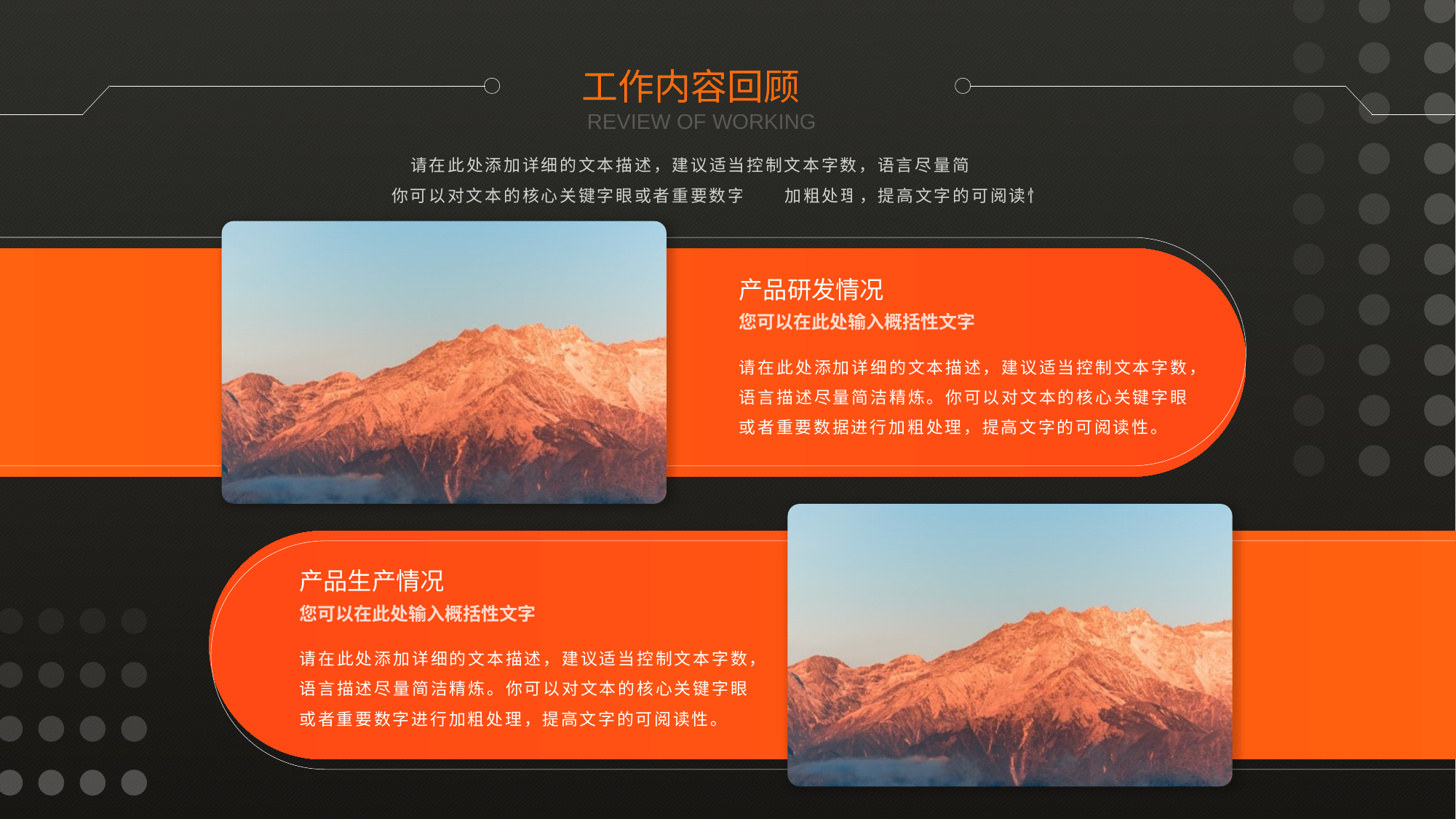

工作内容回顾

REVIEW OF WORKING
请在此处添加详细的文本描述，建议适当控制文本字数，语言尽量简洁精炼。
你可以对文本的核心关键字眼或者重要数字进行加粗处理，提高文字的可阅读性。

产品研发情况
您可以在此处输入概括性文字
请在此处添加详细的文本描述，建议适当控制文本字数，语言描述尽量简洁精炼。你可以对文本的核心关键字眼或者重要数据进行加粗处理，提高文字的可阅读性。

产品生产情况
您可以在此处输入概括性文字

请在此处添加详细的文本描述，建议适当控制文本字数，语言描述尽量简洁精炼。你可以对文本的核心关键字眼或者重要数字进行加粗处理，提高文字的可阅读性。